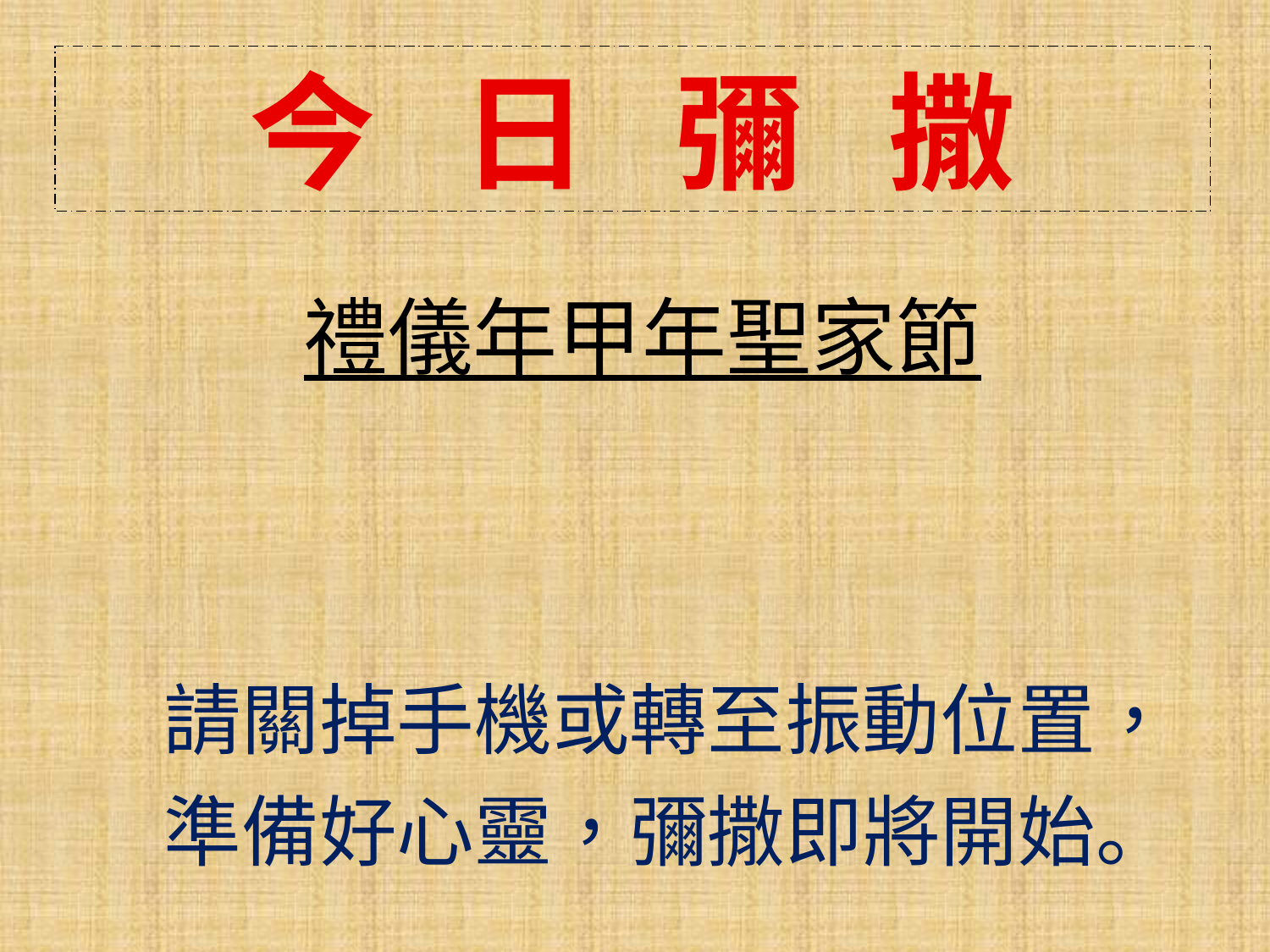

今   日   彌   撒

禮儀年甲年聖家節

請關掉手機或轉至振動位置，準備好心靈，彌撒即將開始。